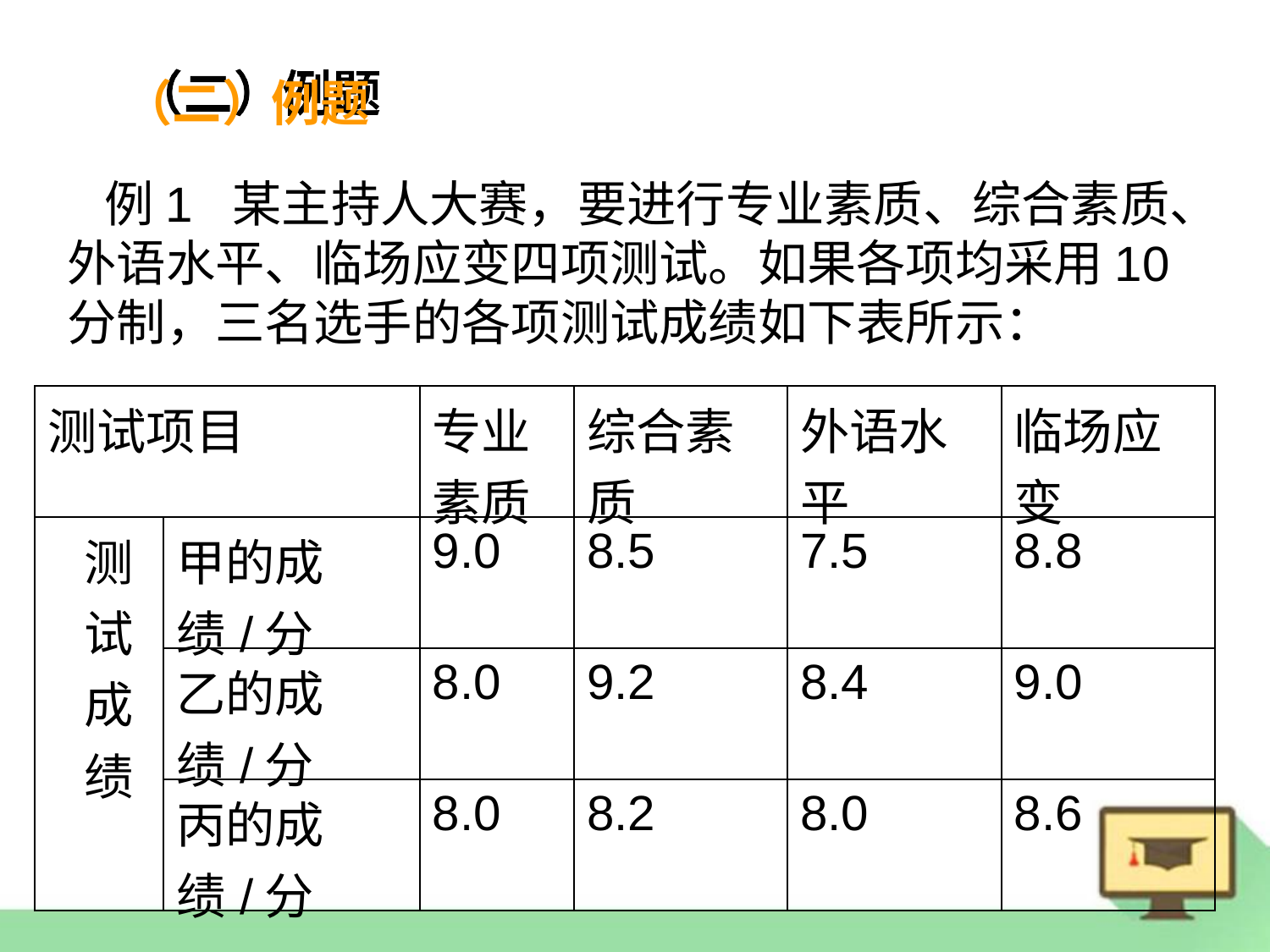

（二）例题
例1  某主持人大赛，要进行专业素质、综合素质、外语水平、临场应变四项测试。如果各项均采用10分制，三名选手的各项测试成绩如下表所示：
| 测试项目 |  | 专业素质 | 综合素质 | 外语水平 | 临场应变 |
| --- | --- | --- | --- | --- | --- |
| 测 试 成 绩 | 甲的成绩/分 | 9.0 | 8.5 | 7.5 | 8.8 |
|  | 乙的成绩/分 | 8.0 | 9.2 | 8.4 | 9.0 |
|  | 丙的成绩/分 | 8.0 | 8.2 | 8.0 | 8.6 |